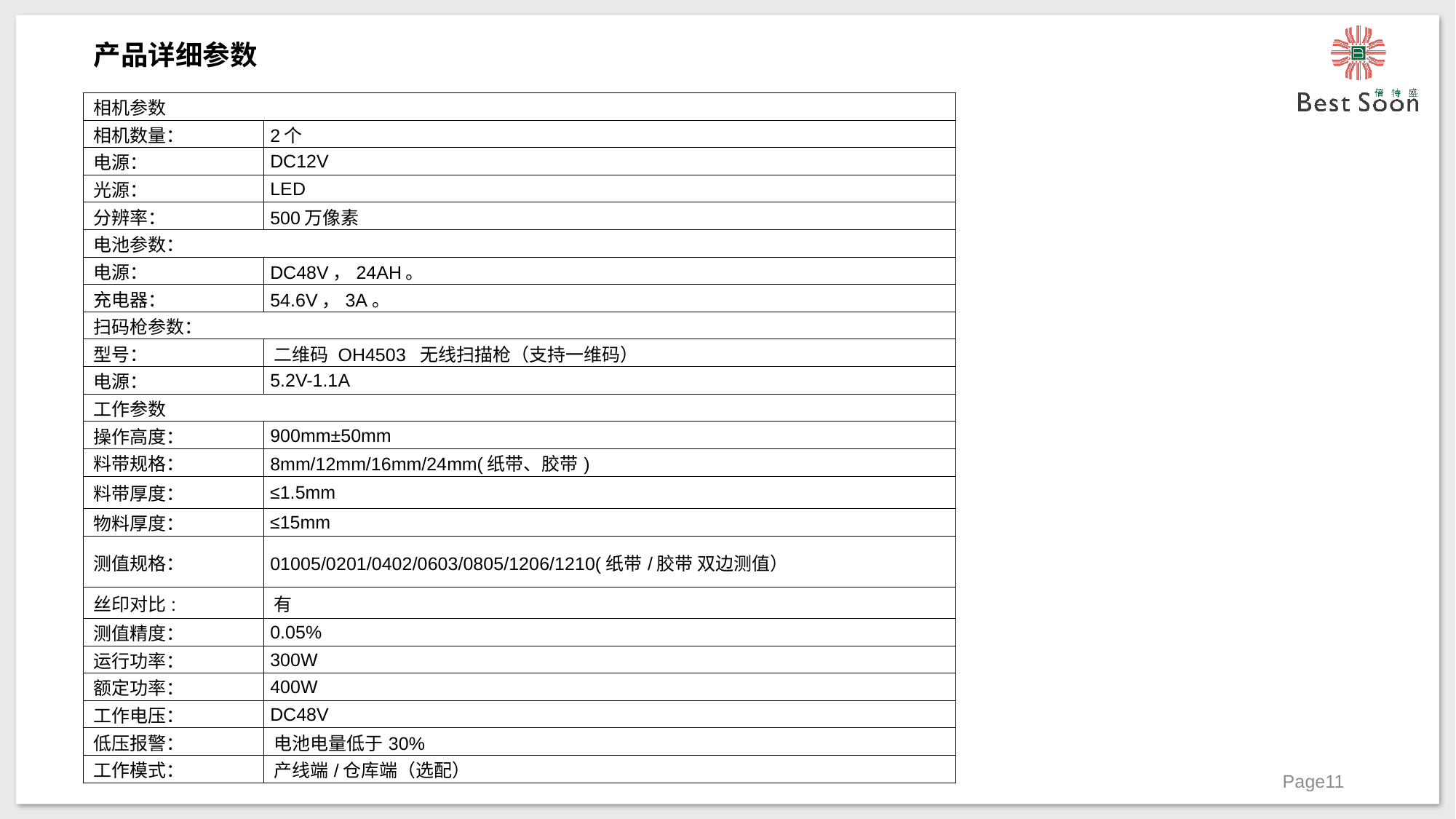

产品详细参数

| 相机参数 |  |
| --- | --- |
| 相机数量： | 2个 |
| 电源： | DC12V |
| 光源： | LED |
| 分辨率： | 500万像素 |
| 电池参数： |  |
| 电源： | DC48V，24AH。 |
| 充电器： | 54.6V，3A。 |
| 扫码枪参数： |  |
| 型号： | 二维码 OH4503 无线扫描枪（支持一维码） |
| 电源： | 5.2V-1.1A |
| 工作参数 |  |
| 操作高度： | 900mm±50mm |
| 料带规格： | 8mm/12mm/16mm/24mm(纸带、胶带) |
| 料带厚度： | ≤1.5mm |
| 物料厚度： | ≤15mm |
| 测值规格： | 01005/0201/0402/0603/0805/1206/1210(纸带/胶带 双边测值） |
| 丝印对比: | 有 |
| 测值精度： | 0.05% |
| 运行功率： | 300W |
| 额定功率： | 400W |
| 工作电压： | DC48V |
| 低压报警： | 电池电量低于30% |
| 工作模式： | 产线端/仓库端（选配） |
Page11